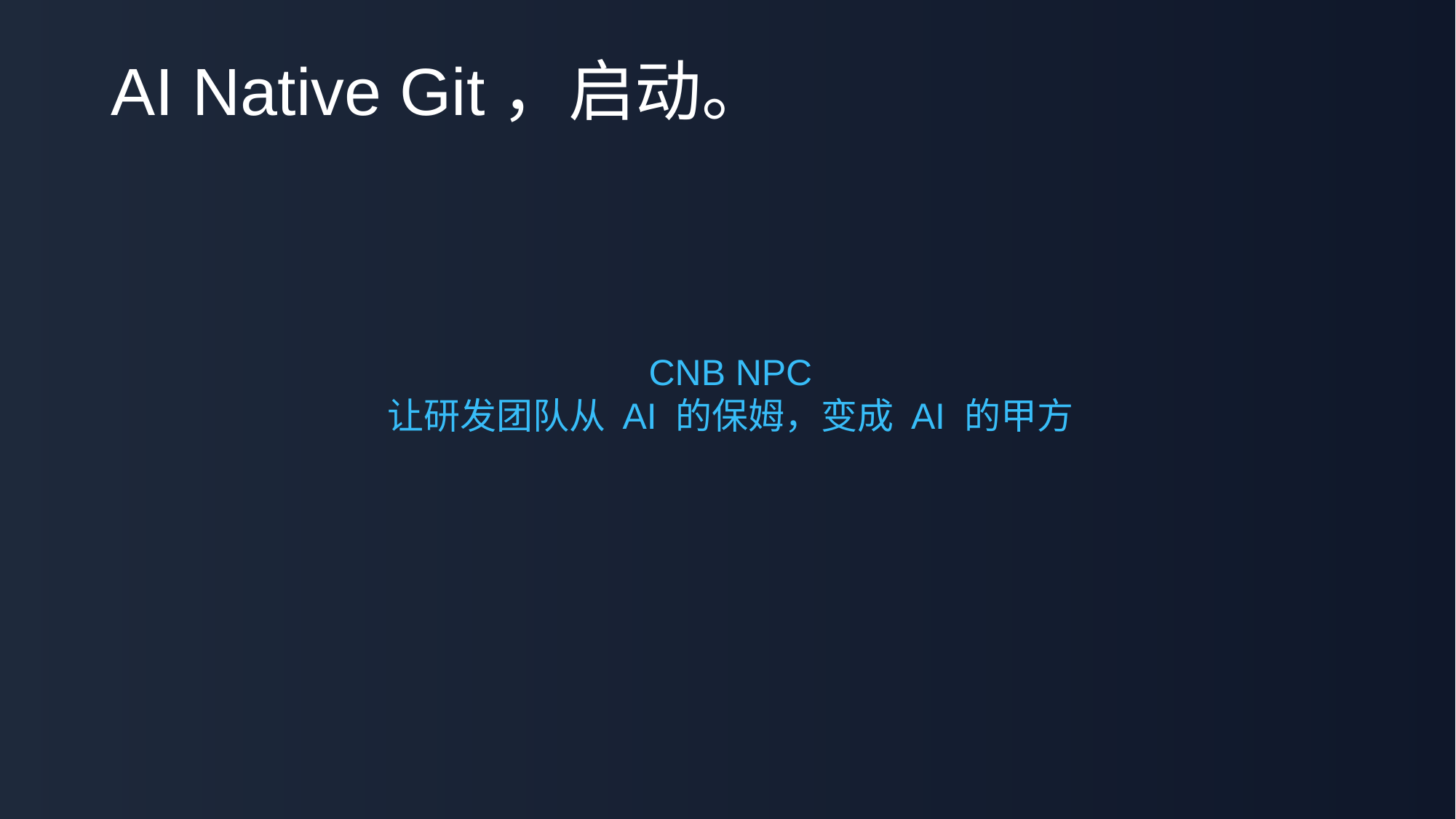

# AI Native Git，启动。
CNB NPC
让研发团队从 AI 的保姆，变成 AI 的甲方